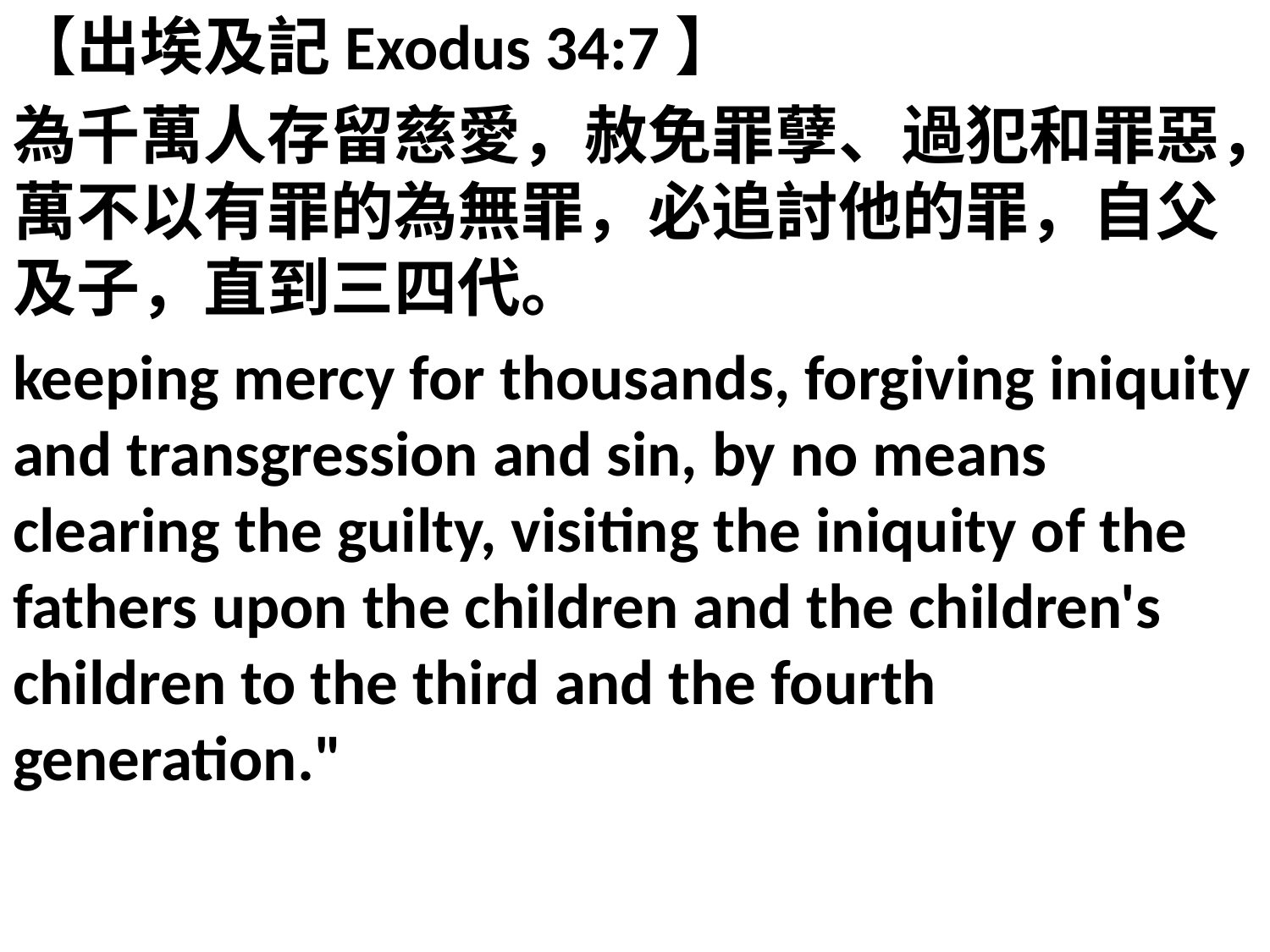

【出埃及記Exodus 34:7】
為千萬人存留慈愛，赦免罪孽、過犯和罪惡，萬不以有罪的為無罪，必追討他的罪，自父及子，直到三四代。
keeping mercy for thousands, forgiving iniquity and transgression and sin, by no means clearing the guilty, visiting the iniquity of the fathers upon the children and the children's children to the third and the fourth generation."